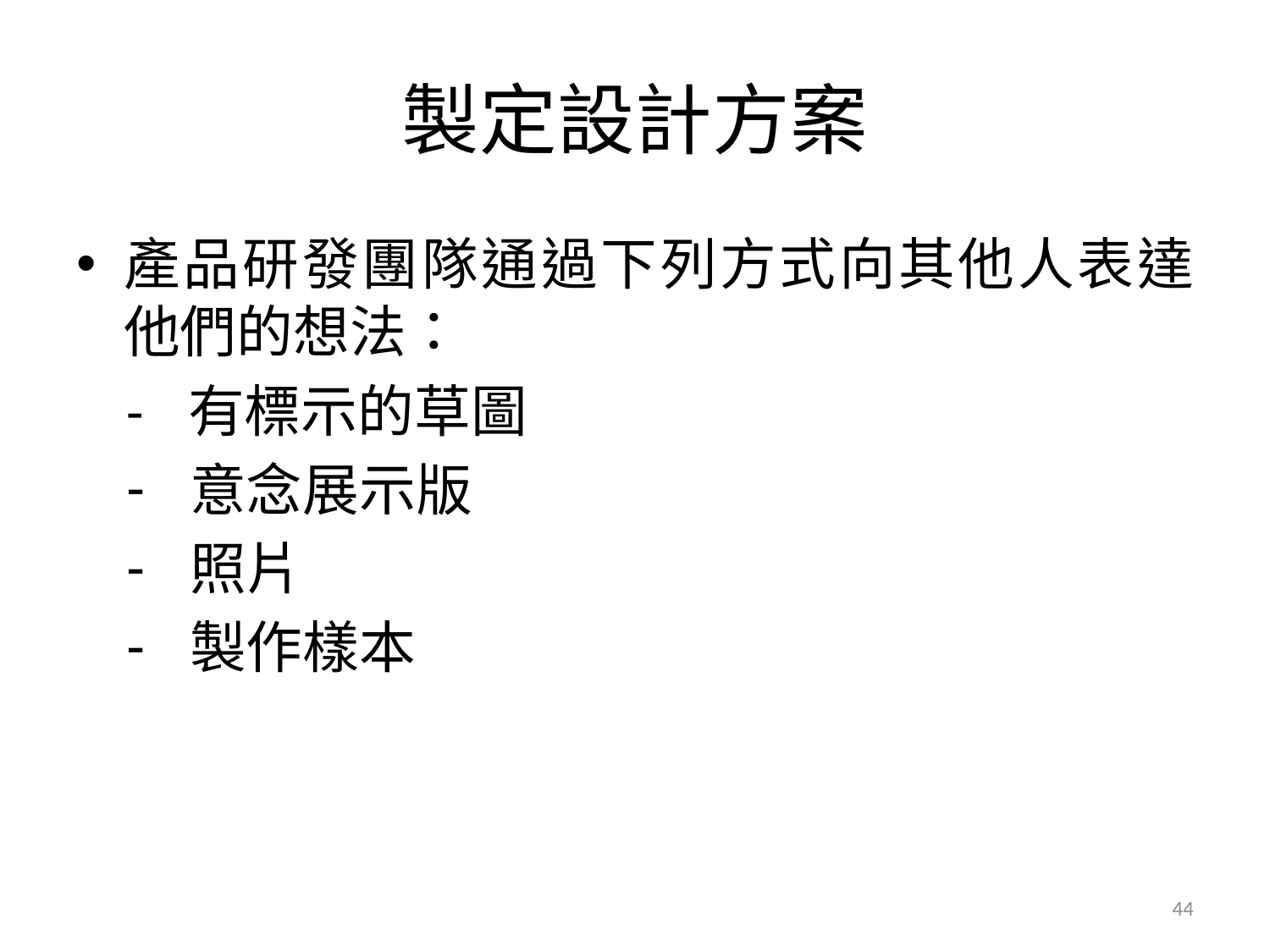

# 製定設計方案
產品研發團隊通過下列方式向其他人表達他們的想法：
-	有標示的草圖
意念展示版
照片
製作樣本
44